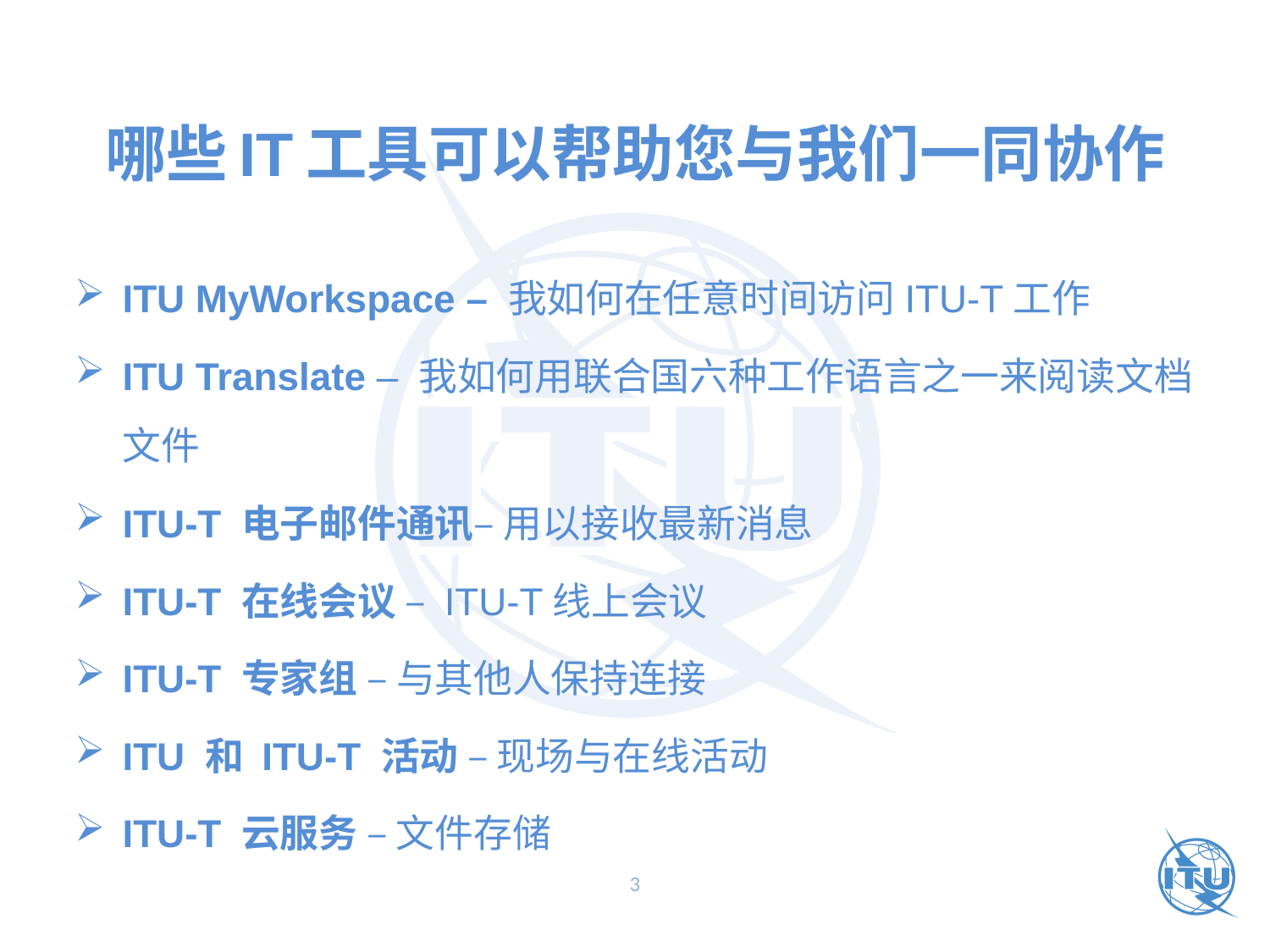

# 哪些IT工具可以帮助您与我们一同协作

ITU MyWorkspace – 我如何在任意时间访问ITU-T工作
ITU Translate – 我如何用联合国六种工作语言之一来阅读文档文件
ITU-T 电子邮件通讯– 用以接收最新消息
ITU-T 在线会议 – ITU-T线上会议
ITU-T 专家组 – 与其他人保持连接
ITU 和 ITU-T 活动 – 现场与在线活动
ITU-T 云服务 – 文件存储
3